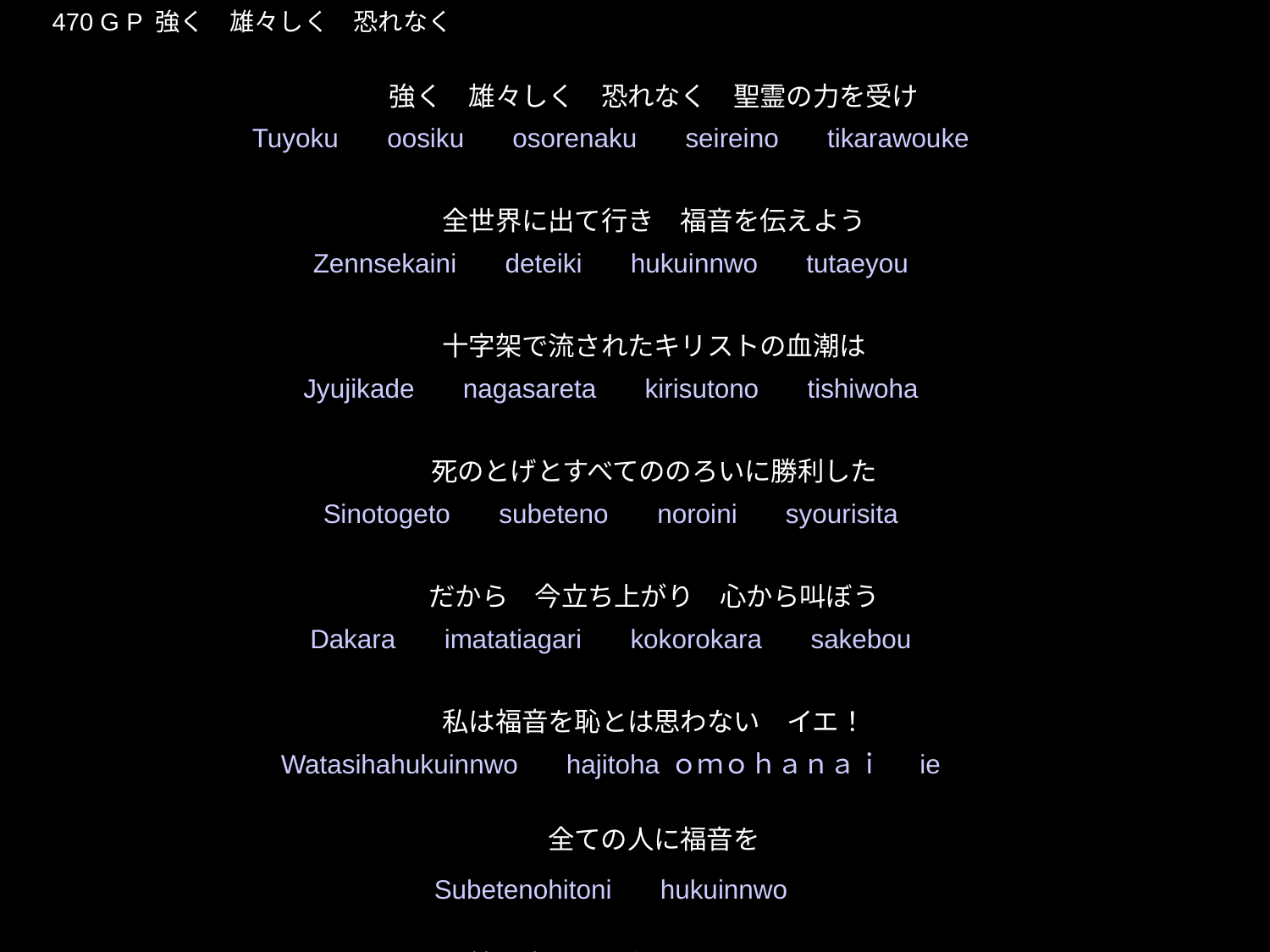

あなたをまちつよくおおしくおそれなく
★W
470 G P 強く　雄々しく　恐れなく
強く　雄々しく　恐れなく　聖霊の力を受け
 
全世界に出て行き　福音を伝えよう

十字架で流されたキリストの血潮は

死のとげとすべてののろいに勝利した

だから　今立ち上がり　心から叫ぼう

私は福音を恥とは思わない　イエ！
全ての人に福音を

神の恵みを　伝えよう　イエ！
★４
Tuyoku　oosiku　osorenaku　seireino　tikarawouke

Zennsekaini　deteiki　hukuinnwo　tutaeyou

Jyujikade　nagasareta　kirisutono　tishiwoha

Sinotogeto　subeteno　noroini　syourisita

Dakara　imatatiagari　kokorokara　sakebou

Watasihahukuinnwo　hajitohaｏｍｏｈａｎａｉ　ie

Subetenohitoni　hukuinnwo

Kaminomegumino　hukuinnwo　tutaeyou　ie